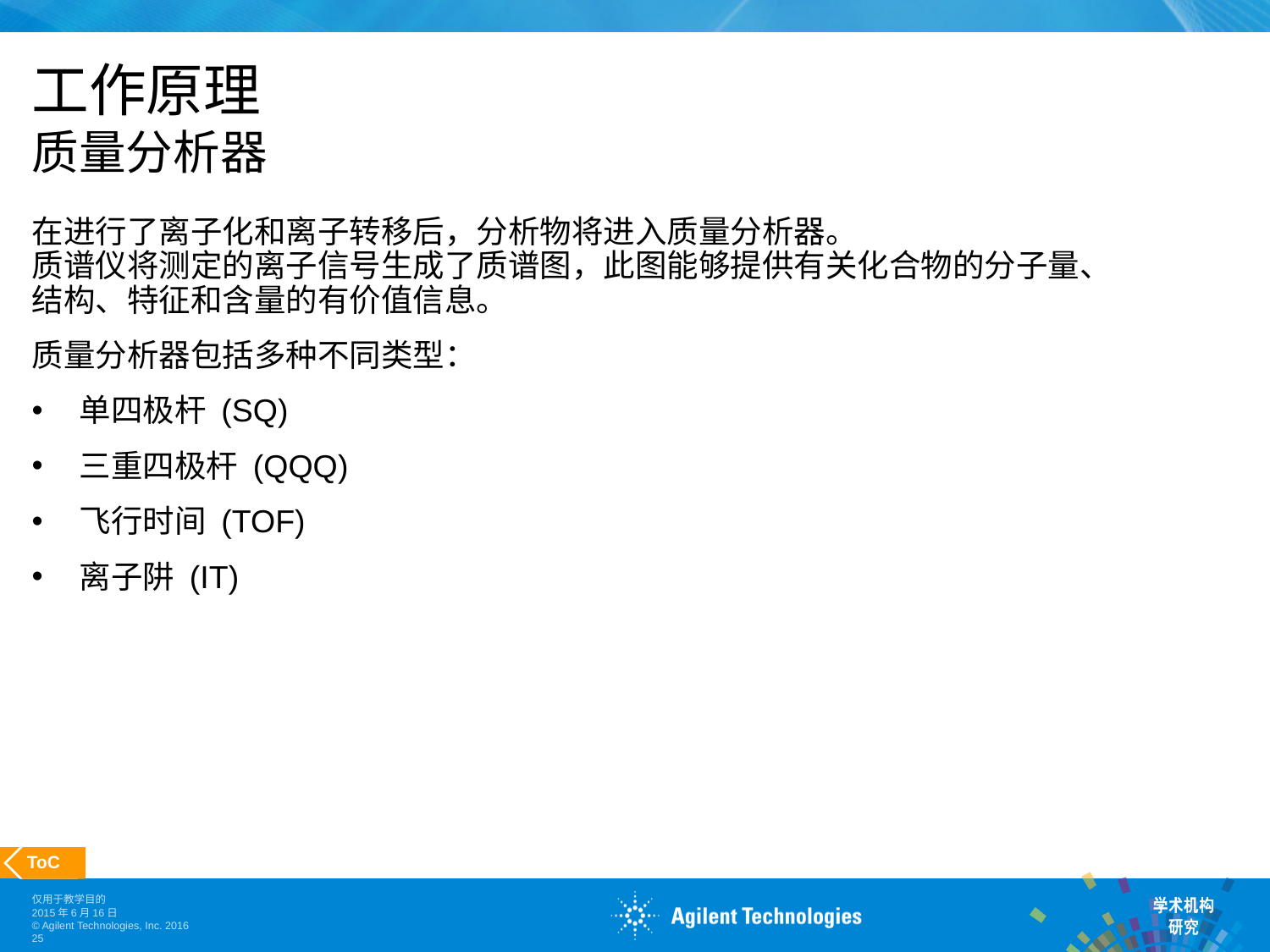

# 工作原理 质量分析器
在进行了离子化和离子转移后，分析物将进入质量分析器。
质谱仪将测定的离子信号生成了质谱图，此图能够提供有关化合物的分子量、
结构、特征和含量的有价值信息。
质量分析器包括多种不同类型：
单四极杆 (SQ)
三重四极杆 (QQQ)
飞行时间 (TOF)
离子阱 (IT)

 ToC